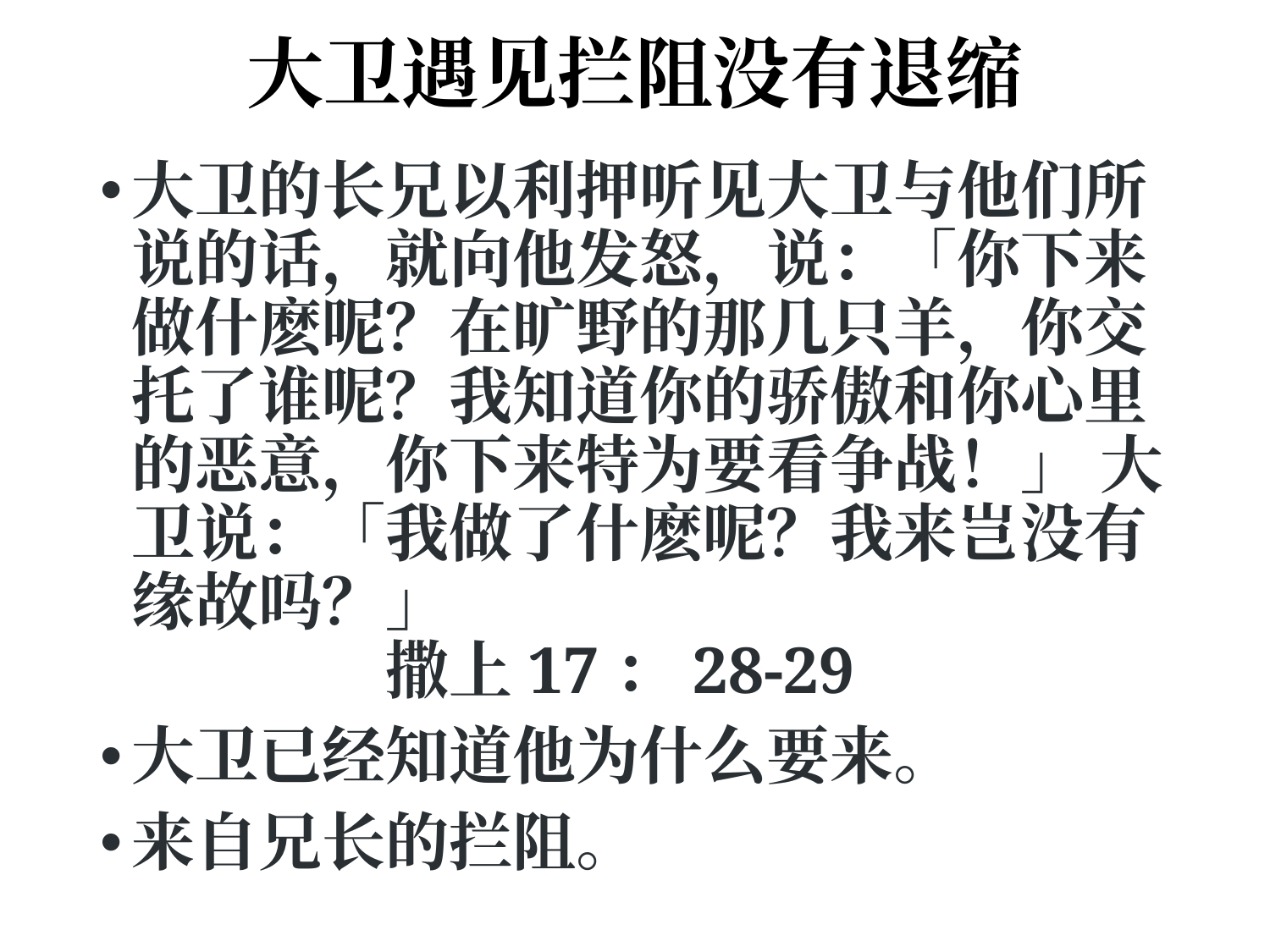

# 大卫遇见拦阻没有退缩
大卫的长兄以利押听见大卫与他们所说的话，就向他发怒，说：「你下来做什麽呢？在旷野的那几只羊，你交托了谁呢？我知道你的骄傲和你心里的恶意，你下来特为要看争战！」 大卫说：「我做了什麽呢？我来岂没有缘故吗？」								撒上17：28-29
大卫已经知道他为什么要来。
来自兄长的拦阻。